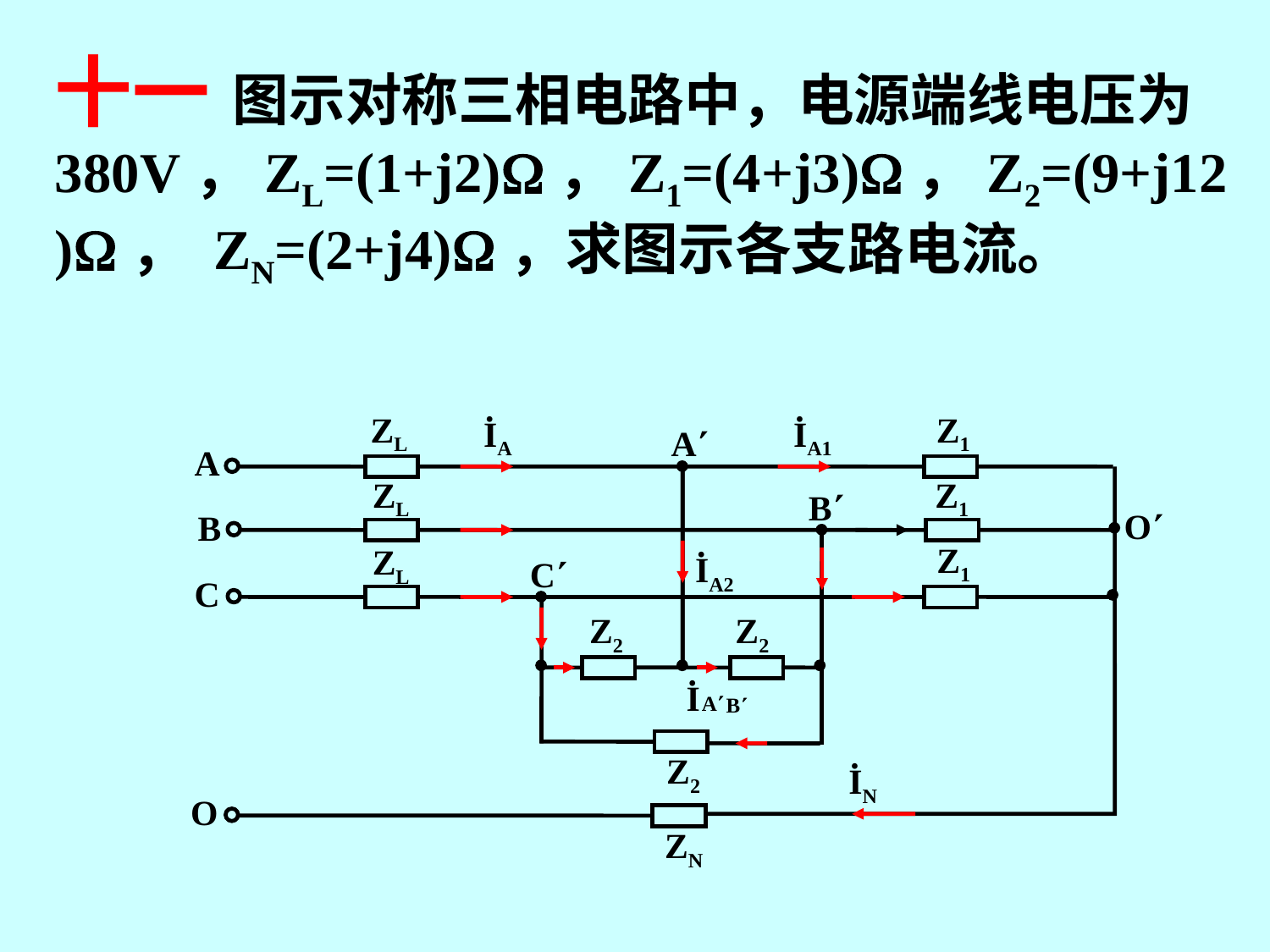

十一  图示对称三相电路中，电源端线电压为380V，ZL=(1+j2)Ω，Z1=(4+j3)Ω，Z2=(9+j12)Ω， ZN=(2+j4)Ω，求图示各支路电流。
.
IA
.
IA1
ZL
Z1
A′
A

ZL

Z1

B′
O′
B

.
IA2

Z1
ZL

C′

C

Z2
Z2

.
I
A′
B′

.
IN

Z2

O

ZN